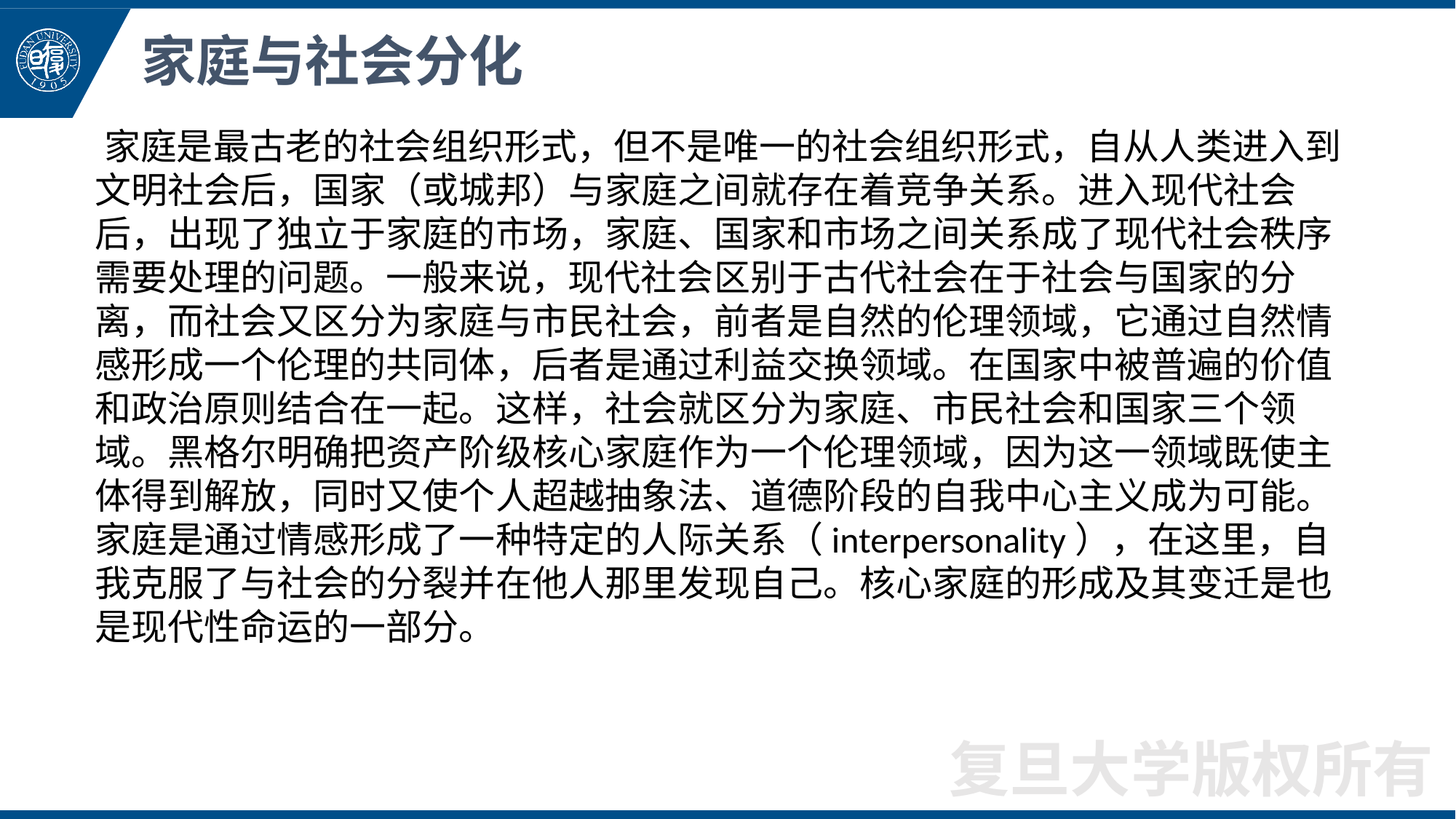

# 家庭与社会分化
       家庭是最古老的社会组织形式，但不是唯一的社会组织形式，自从人类进入到文明社会后，国家（或城邦）与家庭之间就存在着竞争关系。进入现代社会后，出现了独立于家庭的市场，家庭、国家和市场之间关系成了现代社会秩序需要处理的问题。一般来说，现代社会区别于古代社会在于社会与国家的分离，而社会又区分为家庭与市民社会，前者是自然的伦理领域，它通过自然情感形成一个伦理的共同体，后者是通过利益交换领域。在国家中被普遍的价值和政治原则结合在一起。这样，社会就区分为家庭、市民社会和国家三个领域。黑格尔明确把资产阶级核心家庭作为一个伦理领域，因为这一领域既使主体得到解放，同时又使个人超越抽象法、道德阶段的自我中心主义成为可能。家庭是通过情感形成了一种特定的人际关系（interpersonality），在这里，自我克服了与社会的分裂并在他人那里发现自己。核心家庭的形成及其变迁是也是现代性命运的一部分。